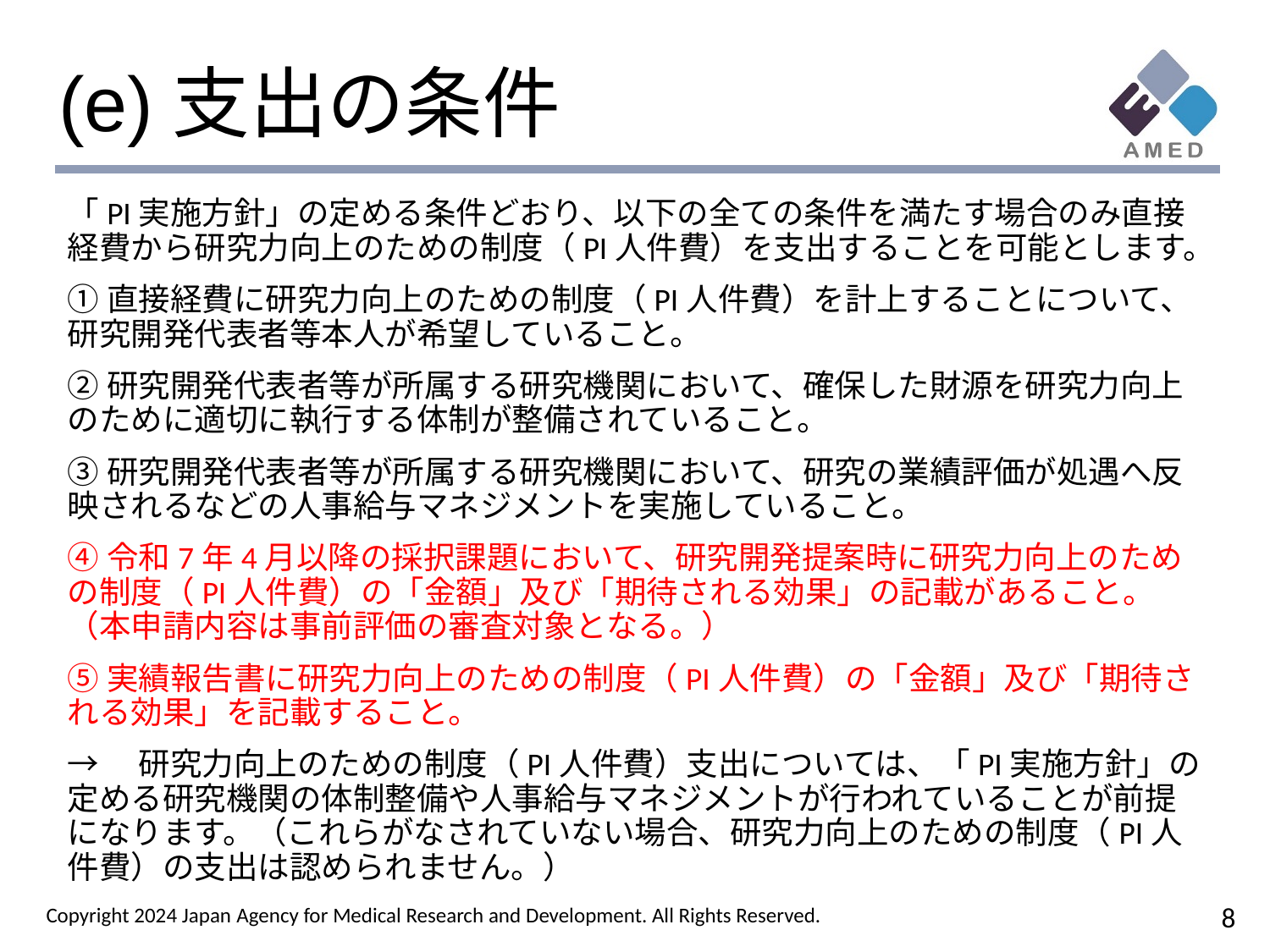

# (e)支出の条件
「PI実施方針」の定める条件どおり、以下の全ての条件を満たす場合のみ直接経費から研究力向上のための制度（PI人件費）を支出することを可能とします。
①直接経費に研究力向上のための制度（PI人件費）を計上することについて、研究開発代表者等本人が希望していること。
②研究開発代表者等が所属する研究機関において、確保した財源を研究力向上のために適切に執行する体制が整備されていること。
③研究開発代表者等が所属する研究機関において、研究の業績評価が処遇へ反映されるなどの人事給与マネジメントを実施していること。
④令和7年4月以降の採択課題において、研究開発提案時に研究力向上のための制度（PI人件費）の「金額」及び「期待される効果」の記載があること。（本申請内容は事前評価の審査対象となる。）
⑤実績報告書に研究力向上のための制度（PI人件費）の「金額」及び「期待される効果」を記載すること。
→　研究力向上のための制度（PI人件費）支出については、「PI実施方針」の定める研究機関の体制整備や人事給与マネジメントが行われていることが前提になります。（これらがなされていない場合、研究力向上のための制度（PI人件費）の支出は認められません。）
8